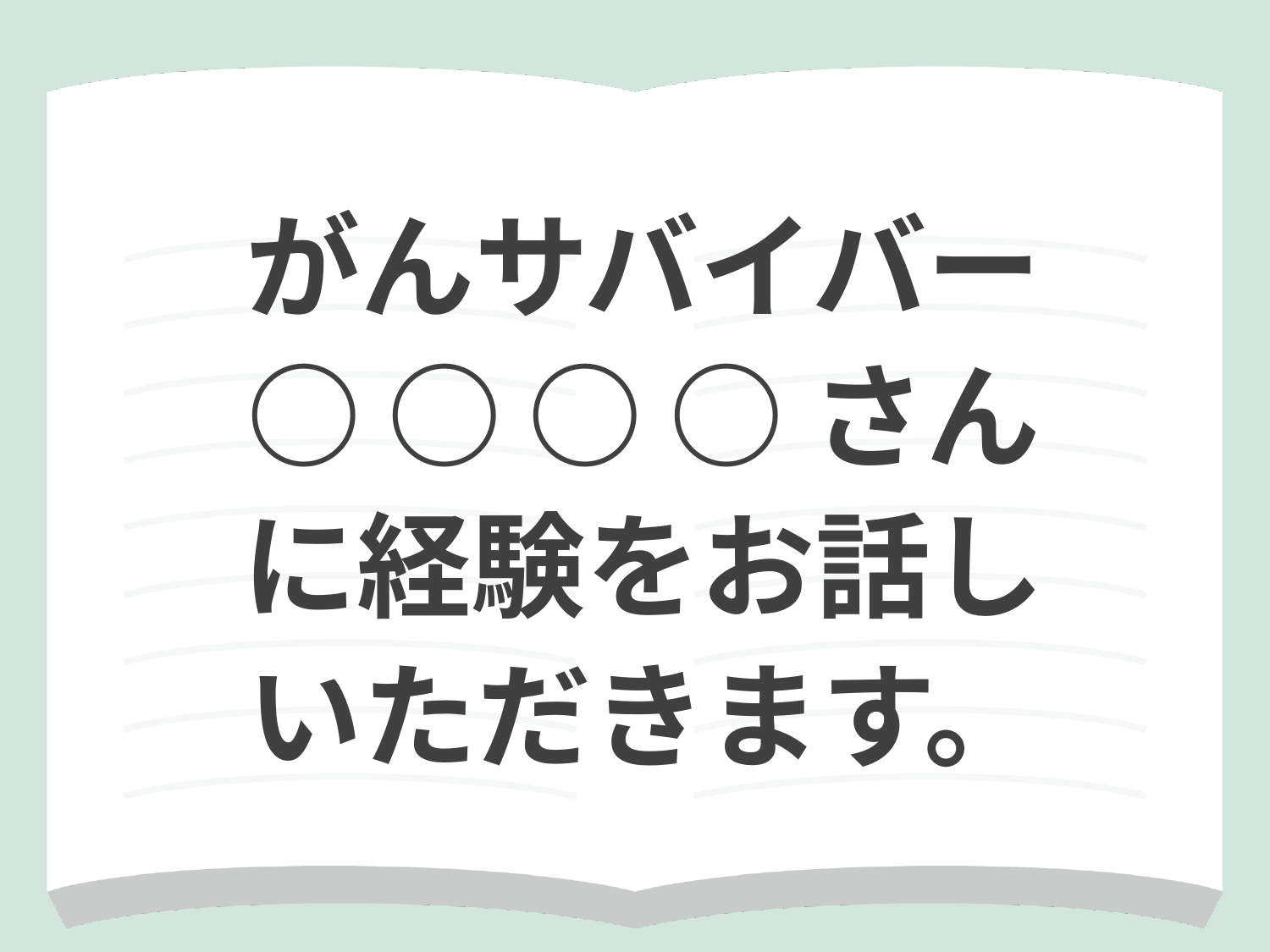

がんサバイバー
○ ○ ○ ○さん
に経験をお話し
いただきます。